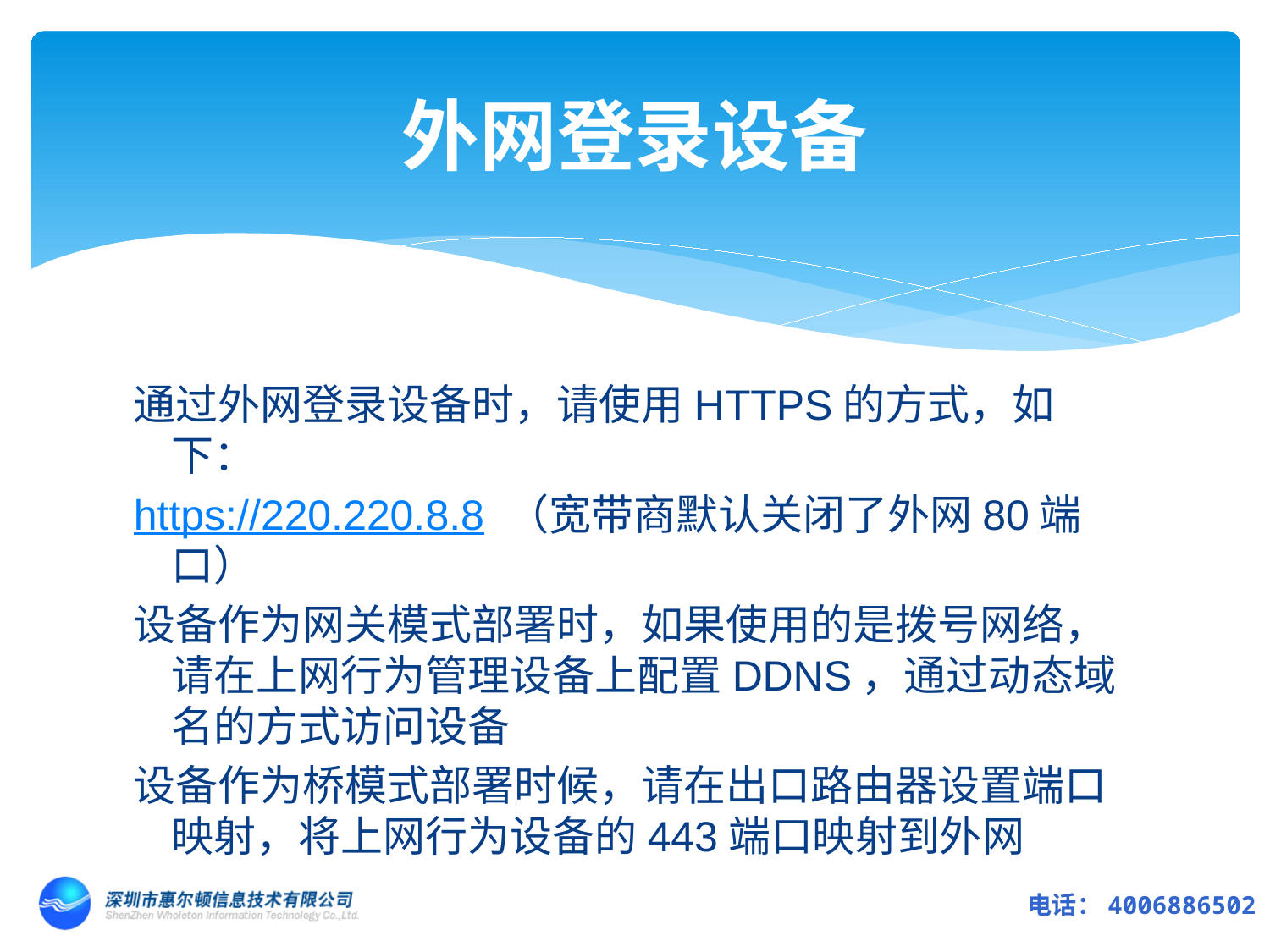

# 外网登录设备
通过外网登录设备时，请使用HTTPS的方式，如下：
https://220.220.8.8 （宽带商默认关闭了外网80端口）
设备作为网关模式部署时，如果使用的是拨号网络，请在上网行为管理设备上配置DDNS，通过动态域名的方式访问设备
设备作为桥模式部署时候，请在出口路由器设置端口映射，将上网行为设备的443端口映射到外网